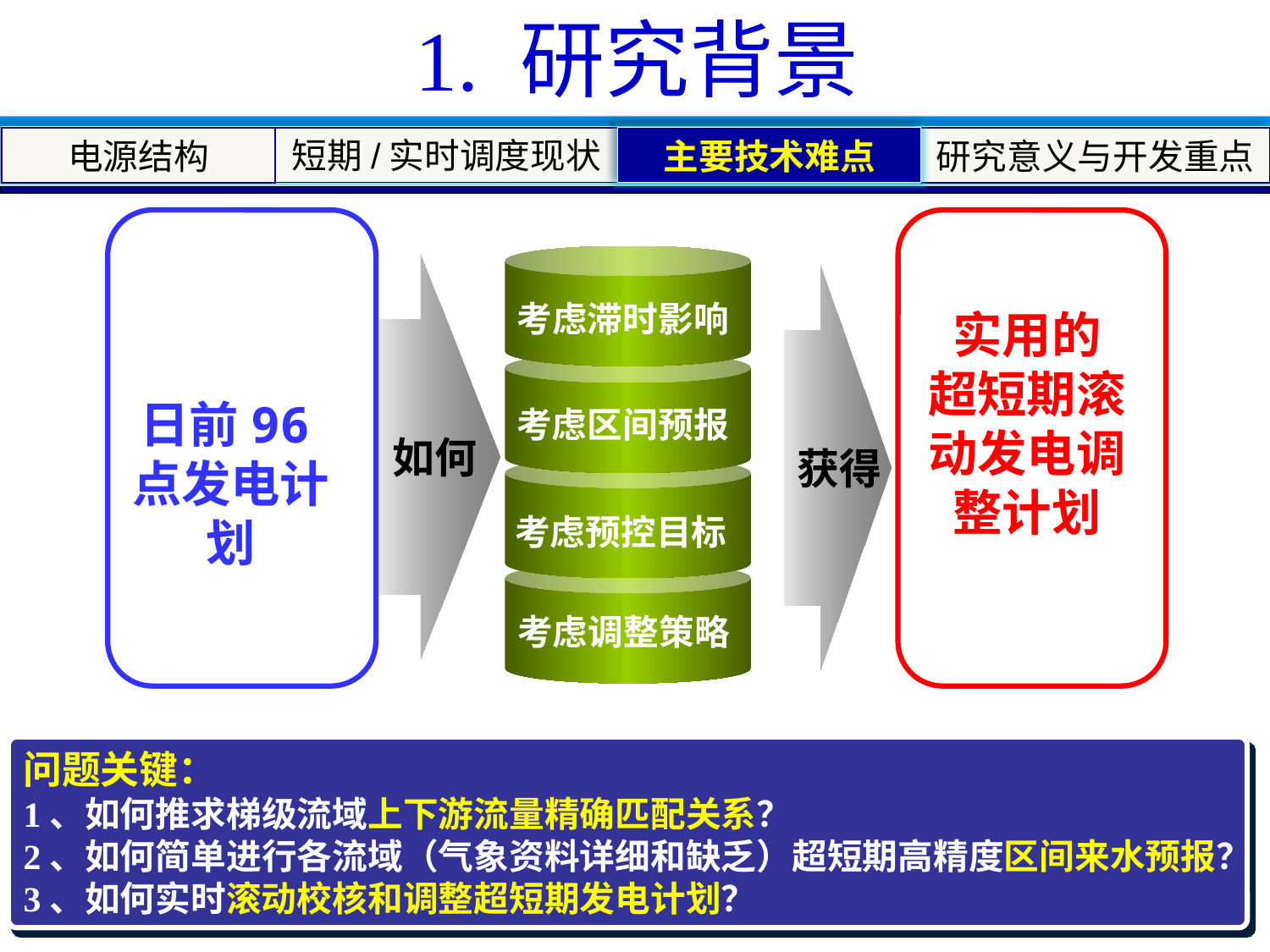

1. 研究背景

短期/实时调度现状
主要技术难点
电源结构
研究意义与开发重点

日前96点发电计划

实用的
超短期滚动发电调整计划

如何
获得
考虑滞时影响

考虑区间预报

考虑预控目标

考虑调整策略
问题关键：
1、如何推求梯级流域上下游流量精确匹配关系？
2、如何简单进行各流域（气象资料详细和缺乏）超短期高精度区间来水预报？
3、如何实时滚动校核和调整超短期发电计划？